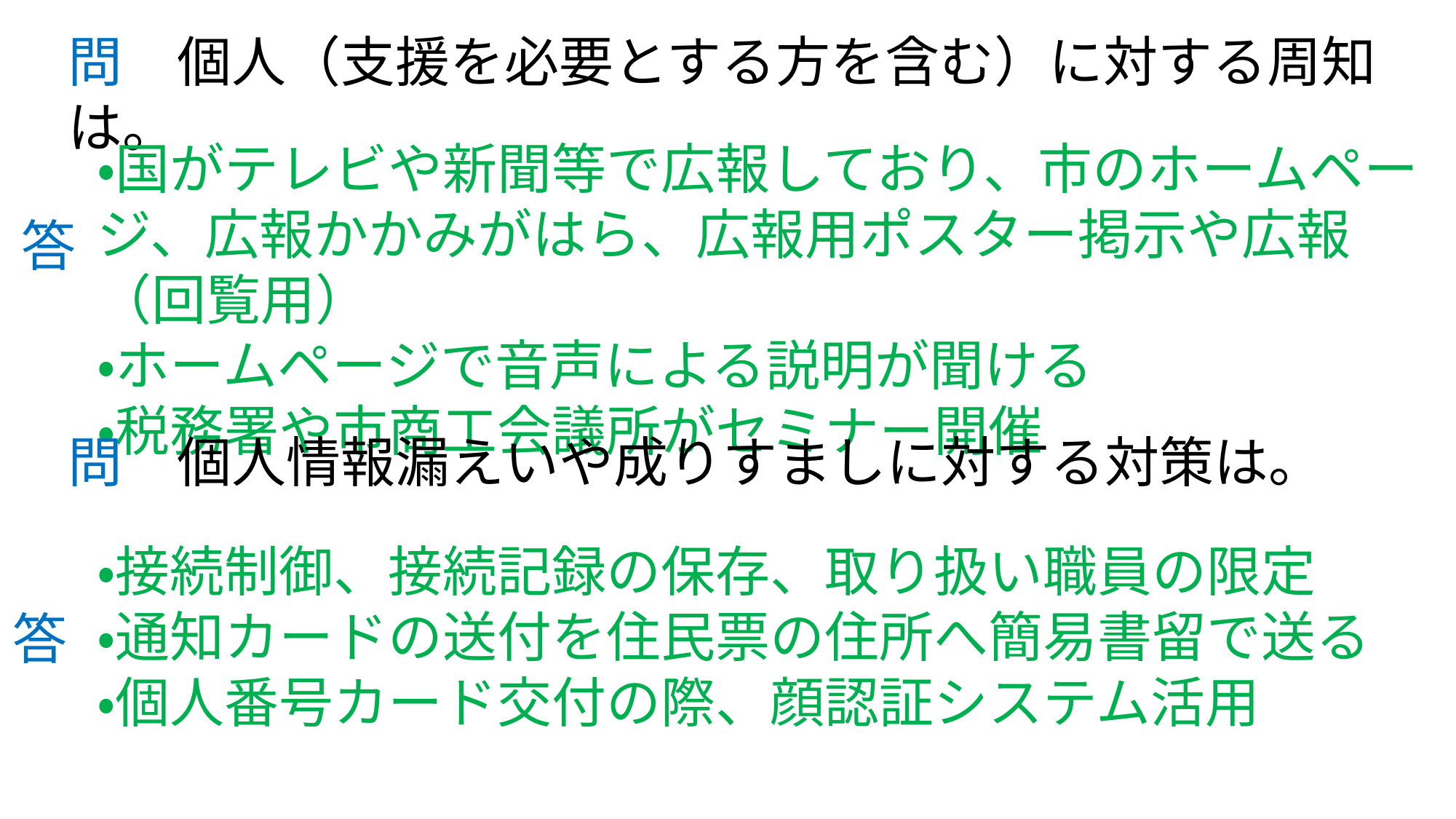

問　個人（支援を必要とする方を含む）に対する周知は。
・国がテレビや新聞等で広報しており、市のホームページ、広報かかみがはら、広報用ポスター掲示や広報（回覧用）
・ホームページで音声による説明が聞ける
・税務署や市商工会議所がセミナー開催
答
問　個人情報漏えいや成りすましに対する対策は。
・接続制御、接続記録の保存、取り扱い職員の限定
・通知カードの送付を住民票の住所へ簡易書留で送る
・個人番号カード交付の際、顔認証システム活用
答